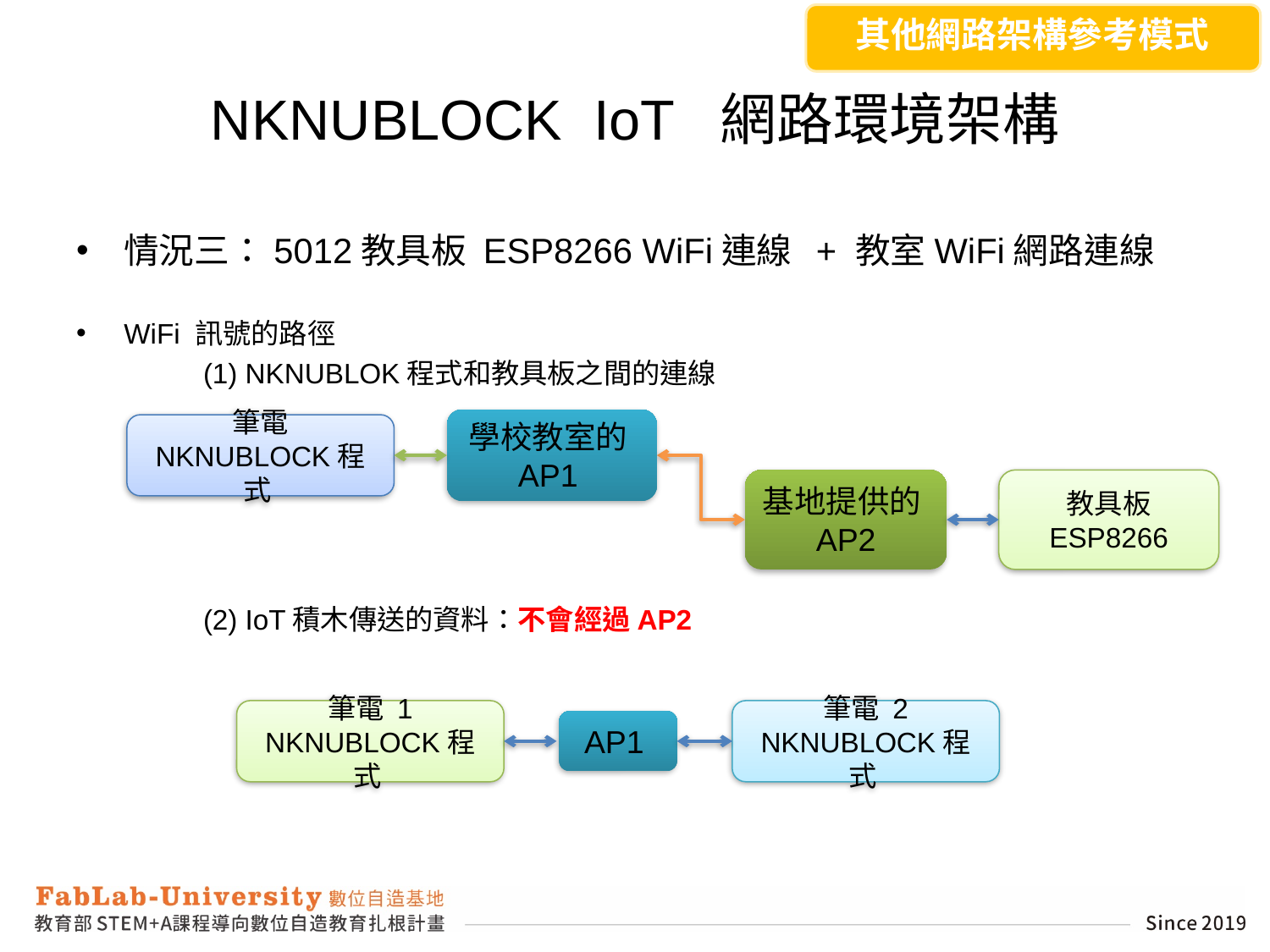

其他網路架構參考模式
# NKNUBLOCK  IoT  網路環境架構
情況三：5012教具板 ESP8266 WiFi連線  + 教室WiFi網路連線

WiFi 訊號的路徑
	(1) NKNUBLOK程式和教具板之間的連線

	(2) IoT積木傳送的資料：不會經過AP2

學校教室的AP1
筆電
NKNUBLOCK程式
基地提供的AP2
教具板
ESP8266
筆電 1
NKNUBLOCK程式
筆電 2
NKNUBLOCK程式
AP1
8